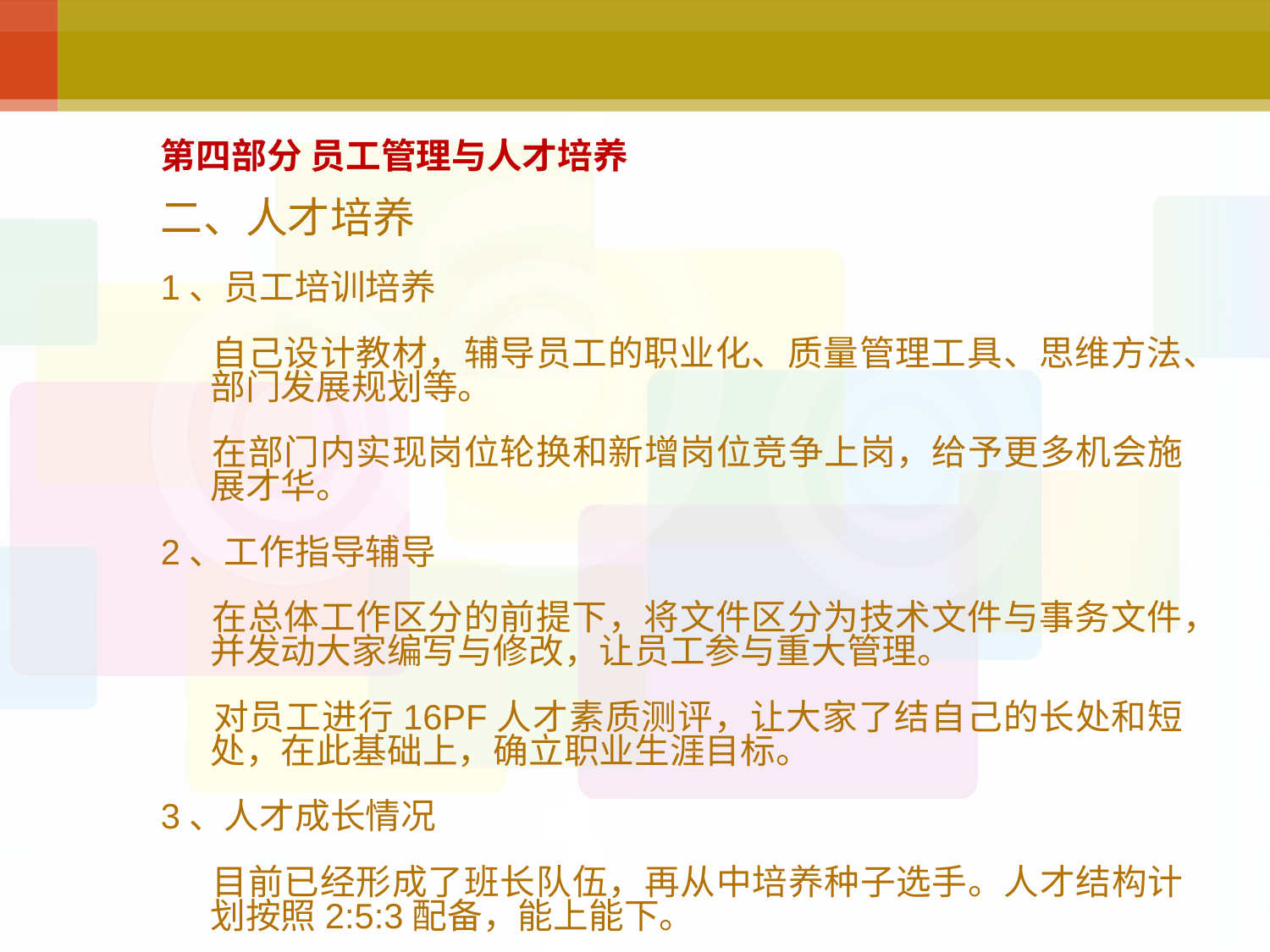

# 第四部分 员工管理与人才培养
二、人才培养
1、员工培训培养
     自己设计教材，辅导员工的职业化、质量管理工具、思维方法、部门发展规划等。
     在部门内实现岗位轮换和新增岗位竞争上岗，给予更多机会施展才华。
2、工作指导辅导
     在总体工作区分的前提下，将文件区分为技术文件与事务文件，并发动大家编写与修改，让员工参与重大管理。
     对员工进行16PF人才素质测评，让大家了结自己的长处和短处，在此基础上，确立职业生涯目标。
3、人才成长情况
     目前已经形成了班长队伍，再从中培养种子选手。人才结构计划按照2:5:3配备，能上能下。